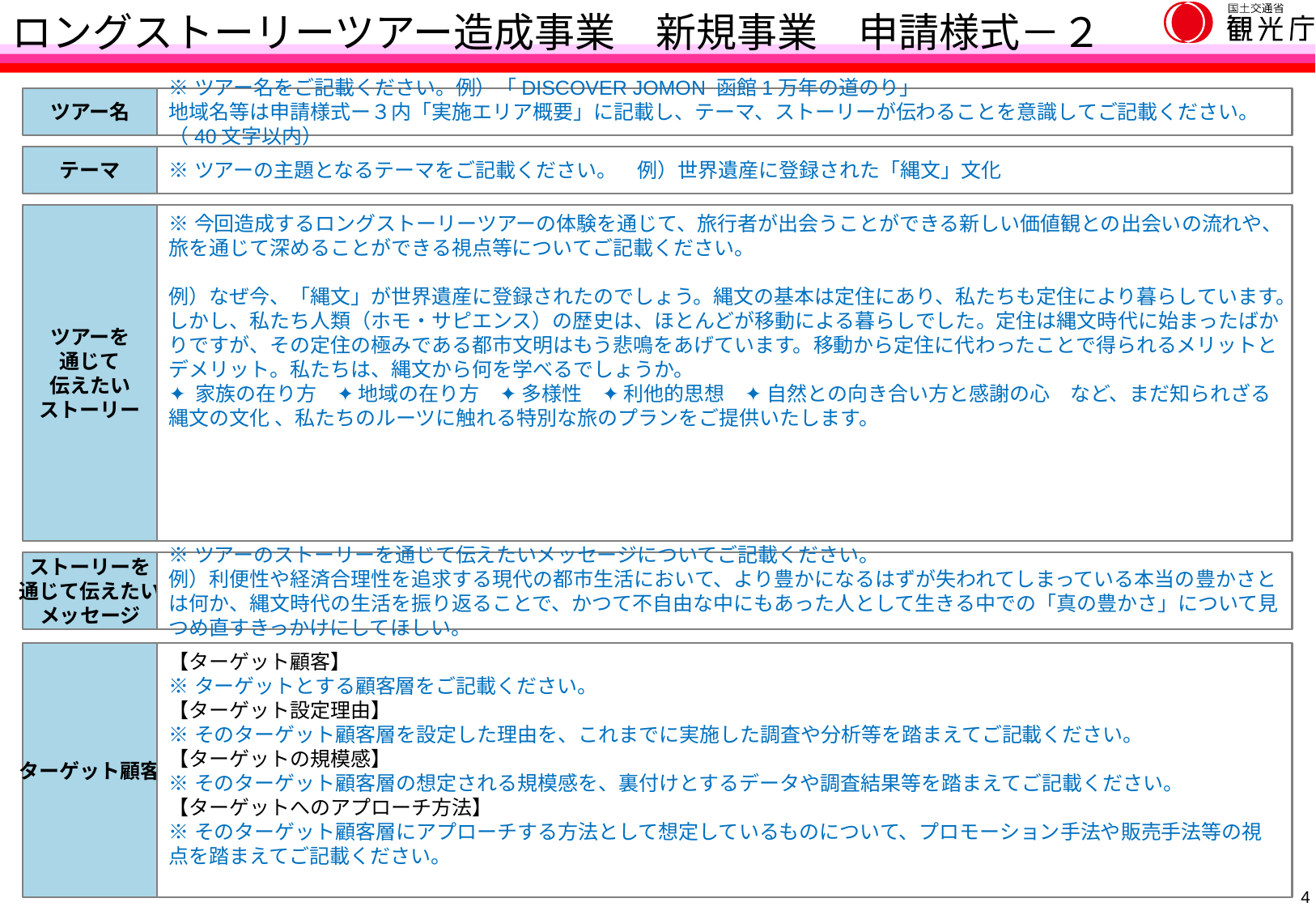

ロングストーリーツアー造成事業　新規事業　申請様式－２
ツアー名
※ツアー名をご記載ください。例）「DISCOVER JOMON 函館1万年の道のり」
地域名等は申請様式ー３内「実施エリア概要」に記載し、テーマ、ストーリーが伝わることを意識してご記載ください。（40文字以内）
テーマ
※ツアーの主題となるテーマをご記載ください。　例）世界遺産に登録された「縄文」文化
ツアーを
通じて
伝えたい
ストーリー
※今回造成するロングストーリーツアーの体験を通じて、旅行者が出会うことができる新しい価値観との出会いの流れや、旅を通じて深めることができる視点等についてご記載ください。
例）なぜ今、「縄文」が世界遺産に登録されたのでしょう。縄文の基本は定住にあり、私たちも定住により暮らしています。しかし、私たち人類（ホモ・サピエンス）の歴史は、ほとんどが移動による暮らしでした。定住は縄文時代に始まったばかりですが、その定住の極みである都市文明はもう悲鳴をあげています。移動から定住に代わったことで得られるメリットとデメリット。私たちは、縄文から何を学べるでしょうか。
✦ 家族の在り方　✦ 地域の在り方　✦ 多様性　✦ 利他的思想　✦ 自然との向き合い方と感謝の心　など、まだ知られざる縄文の文化 、私たちのルーツに触れる特別な旅のプランをご提供いたします。

ストーリーを
通じて伝えたい
メッセージ
※ツアーのストーリーを通じて伝えたいメッセージについてご記載ください。
例）利便性や経済合理性を追求する現代の都市生活において、より豊かになるはずが失われてしまっている本当の豊かさとは何か、縄文時代の生活を振り返ることで、かつて不自由な中にもあった人として生きる中での「真の豊かさ」について見つめ直すきっかけにしてほしい。
ターゲット顧客
【ターゲット顧客】
※ターゲットとする顧客層をご記載ください。
【ターゲット設定理由】
※そのターゲット顧客層を設定した理由を、これまでに実施した調査や分析等を踏まえてご記載ください。
【ターゲットの規模感】
※そのターゲット顧客層の想定される規模感を、裏付けとするデータや調査結果等を踏まえてご記載ください。
【ターゲットへのアプローチ方法】
※そのターゲット顧客層にアプローチする方法として想定しているものについて、プロモーション手法や販売手法等の視点を踏まえてご記載ください。

4